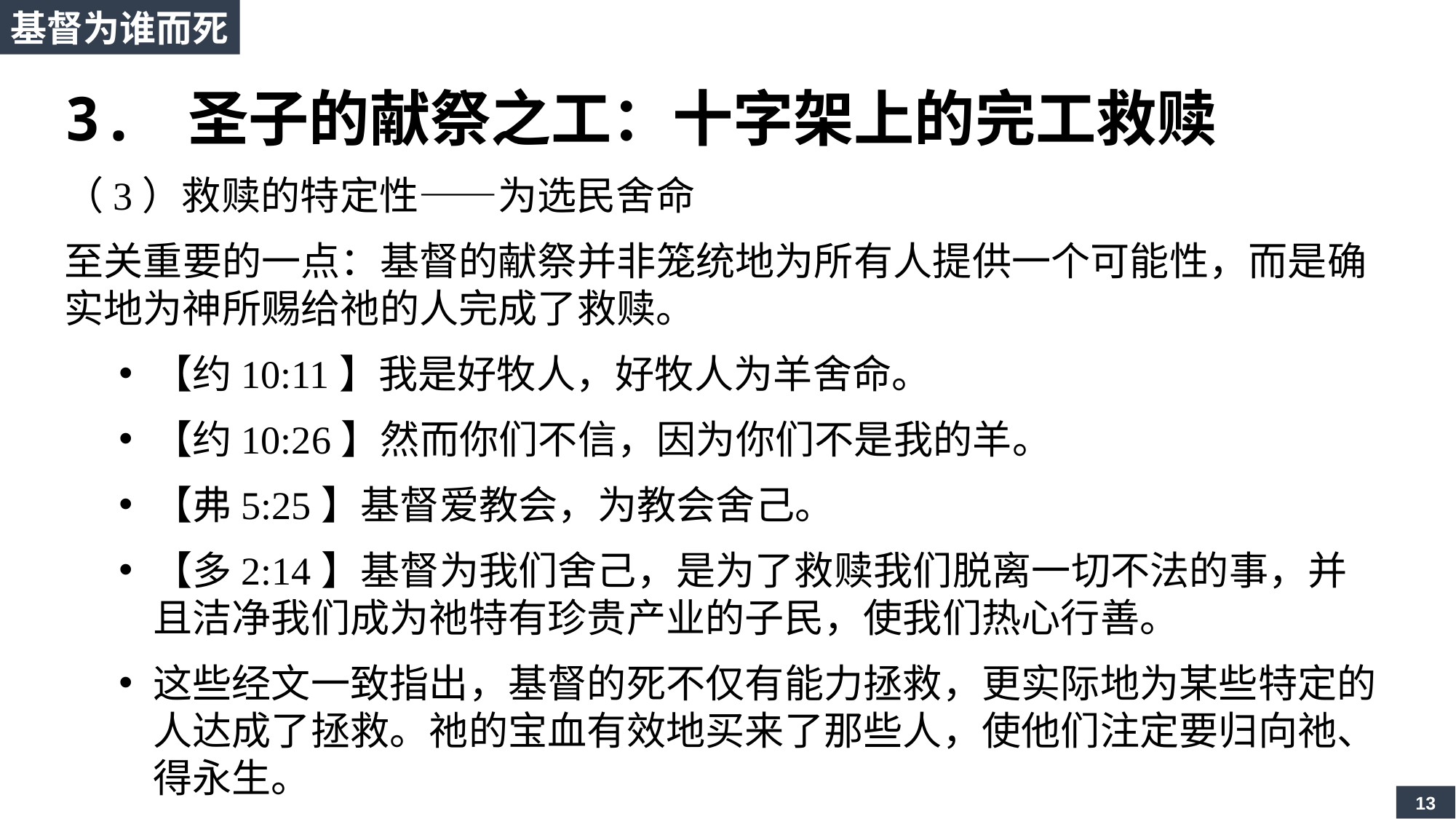

基督为谁而死
3. 圣子的献祭之工：十字架上的完工救赎
（3）救赎的特定性——为选民舍命
至关重要的一点：基督的献祭并非笼统地为所有人提供一个可能性，而是确实地为神所赐给祂的人完成了救赎。
【约10:11】我是好牧人，好牧人为羊舍命。
【约10:26】然而你们不信，因为你们不是我的羊。
【弗5:25】基督爱教会，为教会舍己。
【多2:14】基督为我们舍己，是为了救赎我们脱离一切不法的事，并且洁净我们成为祂特有珍贵产业的子民，使我们热心行善。
这些经文一致指出，基督的死不仅有能力拯救，更实际地为某些特定的人达成了拯救。祂的宝血有效地买来了那些人，使他们注定要归向祂、得永生。
13